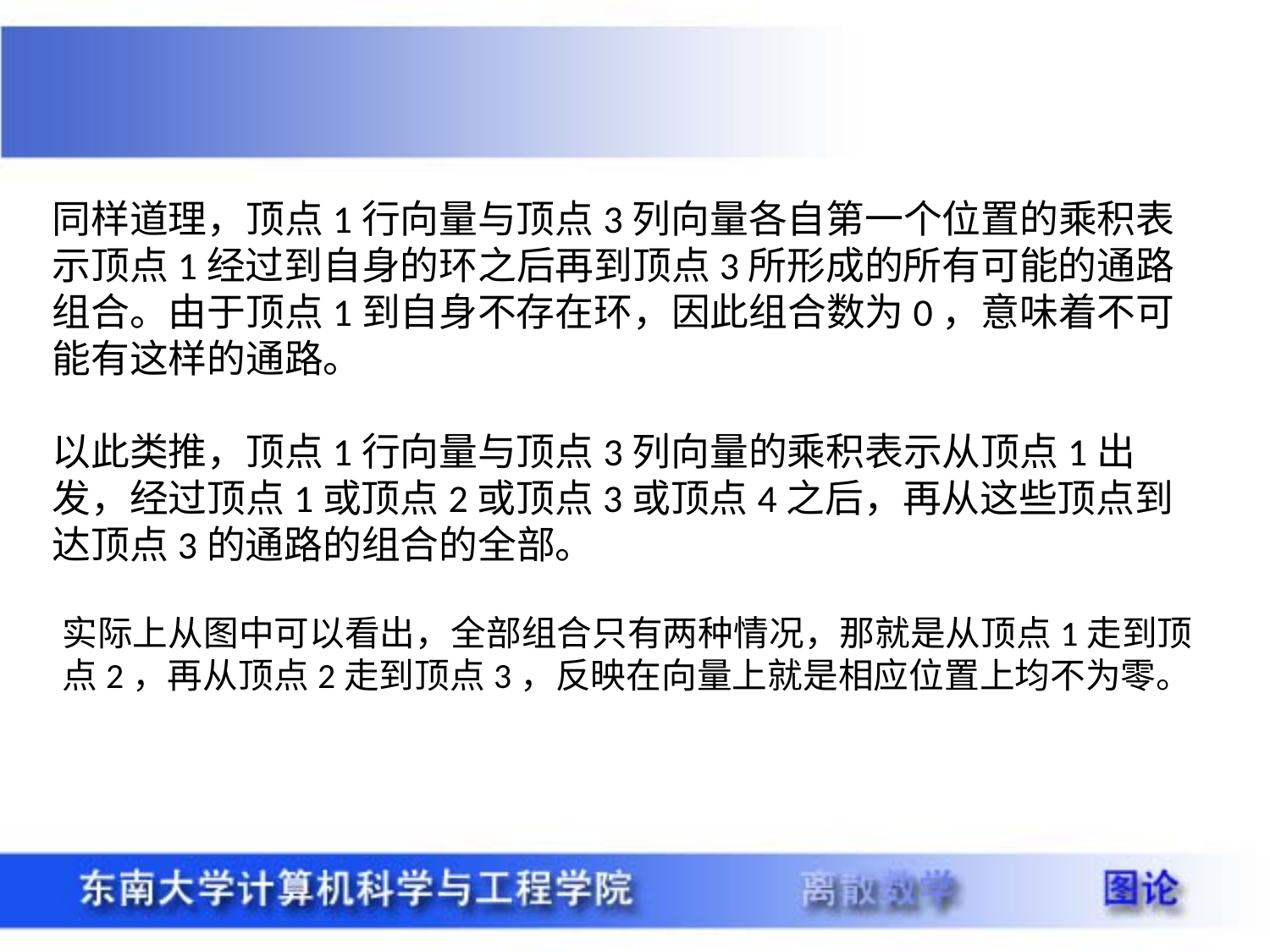

同样道理，顶点1行向量与顶点3列向量各自第一个位置的乘积表示顶点1经过到自身的环之后再到顶点3所形成的所有可能的通路组合。由于顶点1到自身不存在环，因此组合数为0，意味着不可能有这样的通路。

以此类推，顶点1行向量与顶点3列向量的乘积表示从顶点1出发，经过顶点1或顶点2或顶点3或顶点4之后，再从这些顶点到达顶点3的通路的组合的全部。
实际上从图中可以看出，全部组合只有两种情况，那就是从顶点1走到顶点2，再从顶点2走到顶点3，反映在向量上就是相应位置上均不为零。